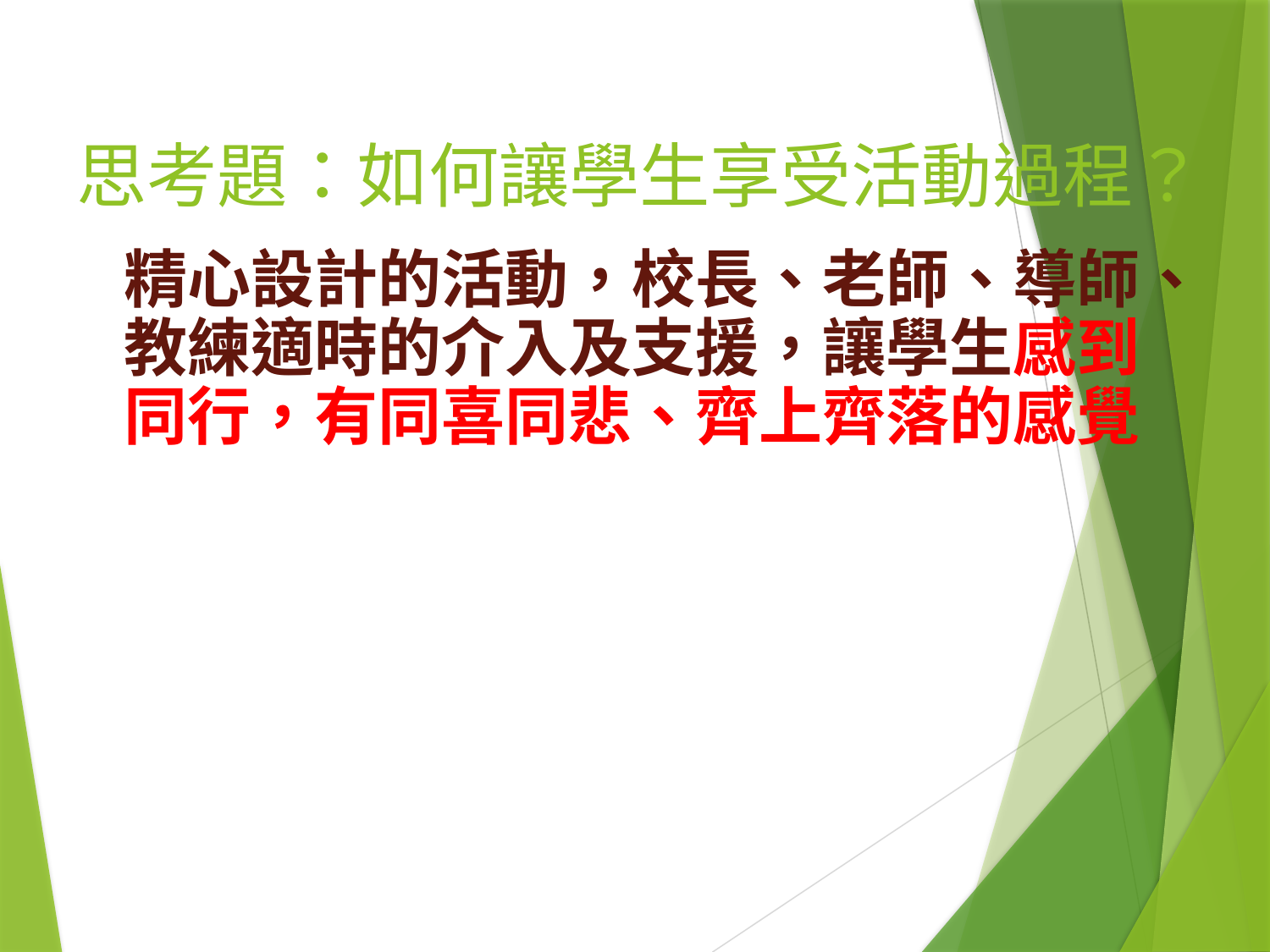

# 思考題：如何讓學生享受活動過程？
精心設計的活動，校長、老師、導師、教練適時的介入及支援，讓學生感到同行，有同喜同悲、齊上齊落的感覺